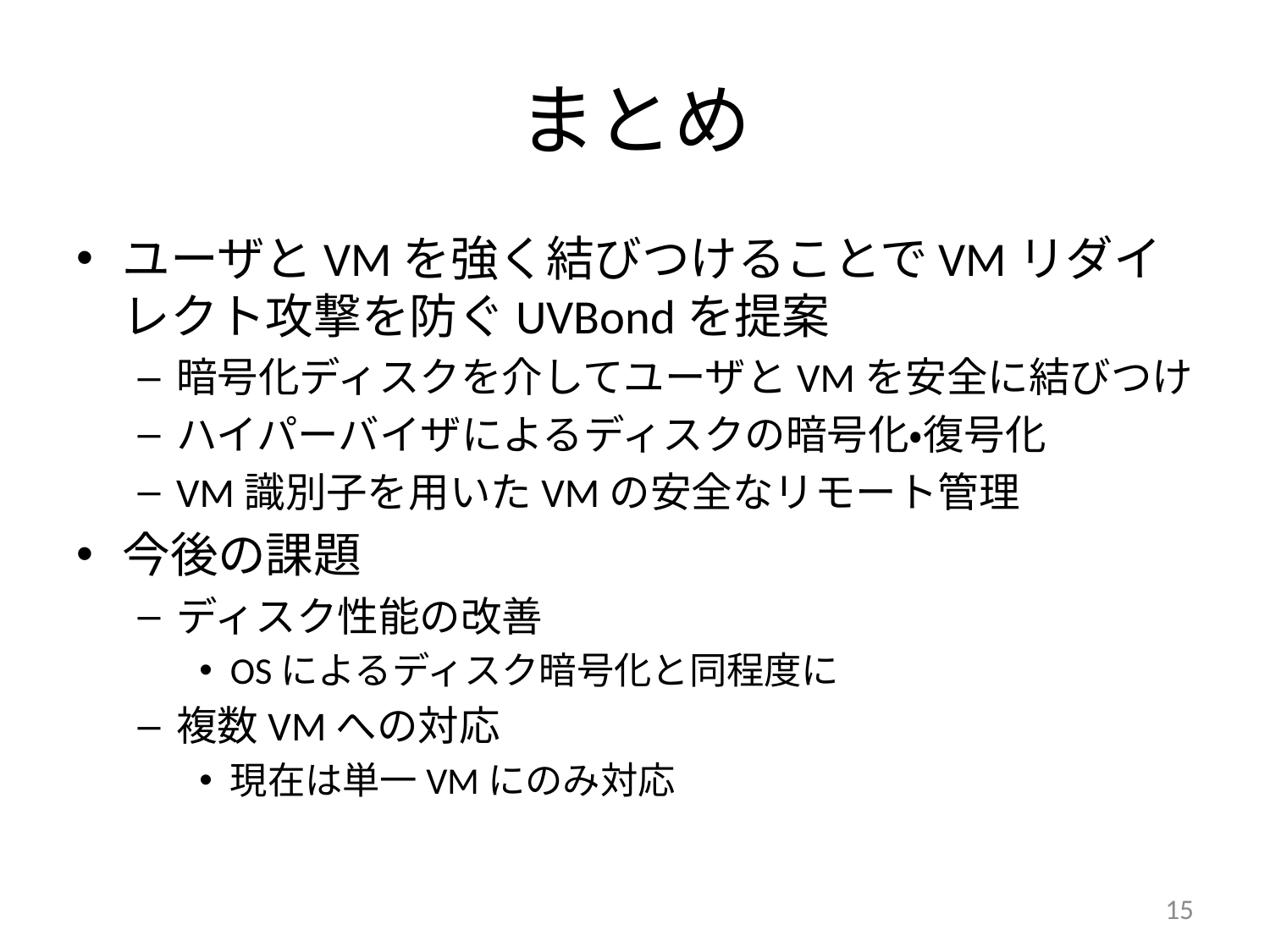

# まとめ
ユーザとVMを強く結びつけることでVMリダイレクト攻撃を防ぐUVBondを提案
暗号化ディスクを介してユーザとVMを安全に結びつけ
ハイパーバイザによるディスクの暗号化・復号化
VM識別子を用いたVMの安全なリモート管理
今後の課題
ディスク性能の改善
OSによるディスク暗号化と同程度に
複数VMへの対応
現在は単一VMにのみ対応

15